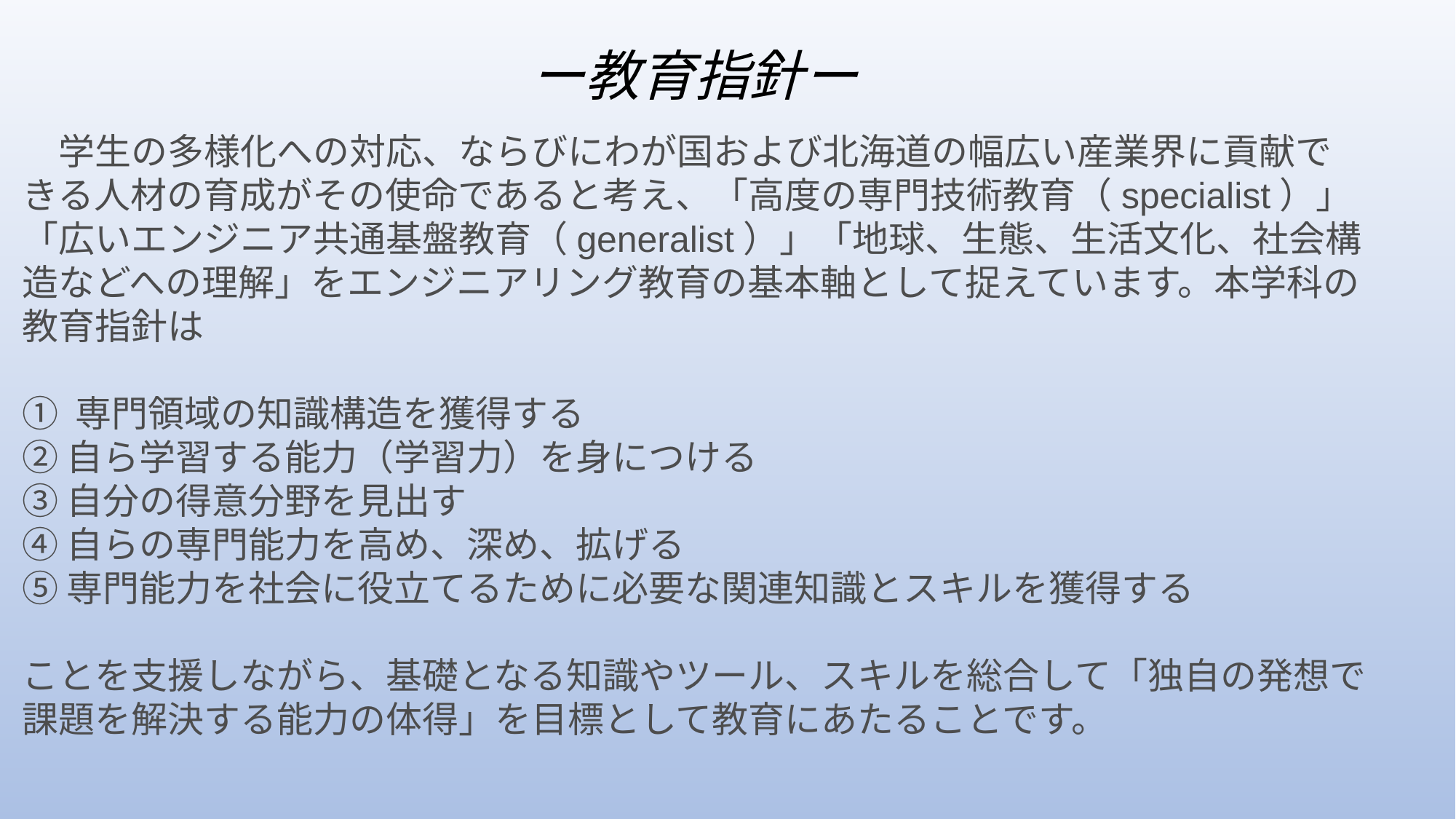

ー教育指針ー
　学生の多様化への対応、ならびにわが国および北海道の幅広い産業界に貢献できる人材の育成がその使命であると考え、「高度の専門技術教育（specialist）」「広いエンジニア共通基盤教育（generalist）」「地球、生態、生活文化、社会構造などへの理解」をエンジニアリング教育の基本軸として捉えています。本学科の教育指針は

① 専門領域の知識構造を獲得する
② 自ら学習する能力（学習力）を身につける
③ 自分の得意分野を見出す
④ 自らの専門能力を高め、深め、拡げる
⑤ 専門能力を社会に役立てるために必要な関連知識とスキルを獲得する

ことを支援しながら、基礎となる知識やツール、スキルを総合して「独自の発想で課題を解決する能力の体得」を目標として教育にあたることです。